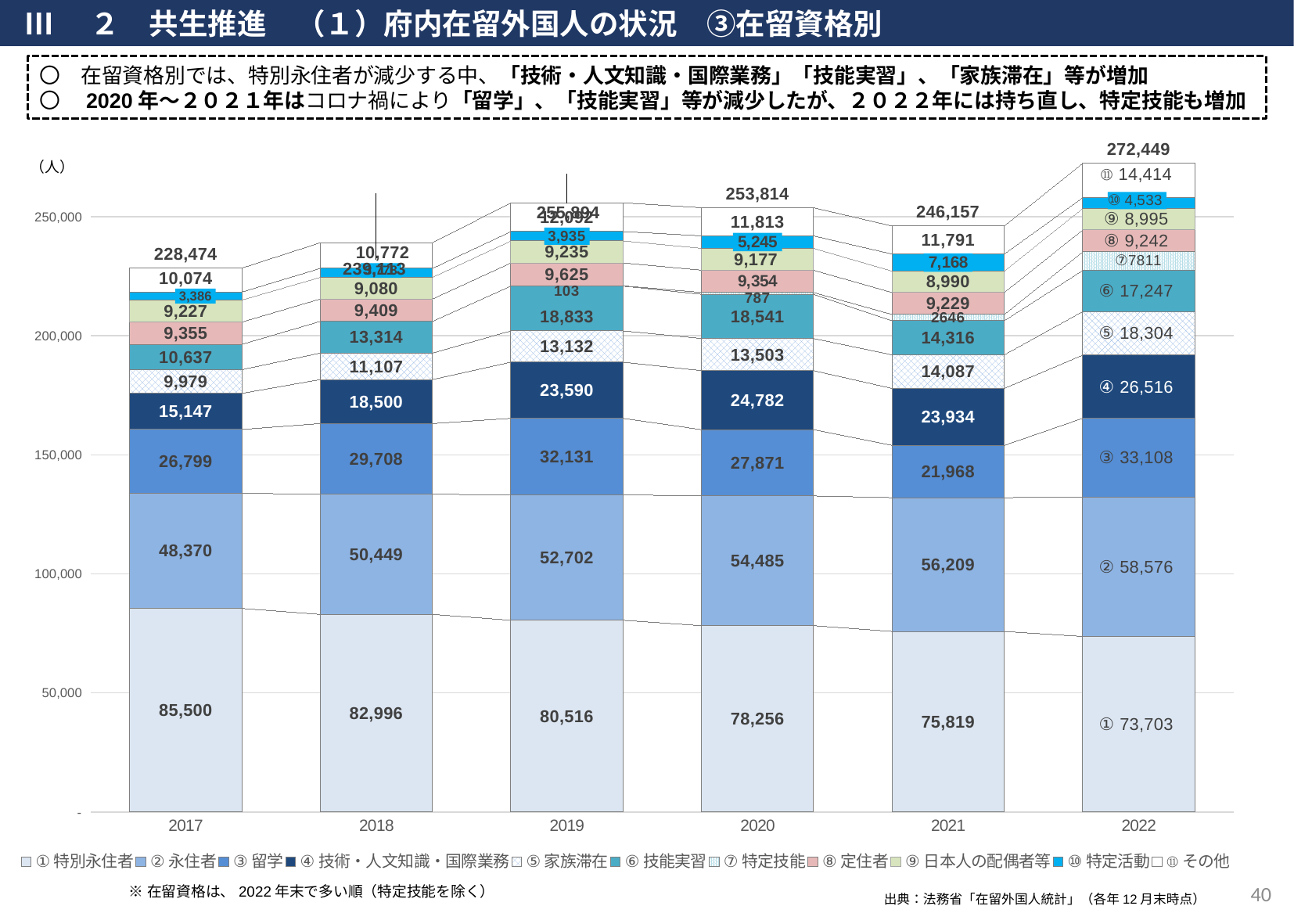

Ⅲ　２　共生推進　（１）府内在留外国人の状況　③在留資格別
〇　在留資格別では、特別永住者が減少する中、「技術・人文知識・国際業務」「技能実習」、「家族滞在」等が増加
〇　2020年～２０２１年はコロナ禍により「留学」、「技能実習」等が減少したが、２０２２年には持ち直し、特定技能も増加

### Chart

| Category | ①特別永住者 | ②永住者 | ③留学 | ④技術・人文知識・国際業務 | ⑤家族滞在 | ⑥技能実習 | ⑦特定技能 | ⑧定住者 | ⑨日本人の配偶者等 | ⑩特定活動 | ⑪その他 | 総数 |
|---|---|---|---|---|---|---|---|---|---|---|---|---|
| 2017 | 85500.0 | 48370.0 | 26799.0 | 15147.0 | 9979.0 | 10637.0 | None | 9355.0 | 9227.0 | 3386.0 | 10074.0 | 228474.0 |
| 2018 | 82996.0 | 50449.0 | 29708.0 | 18500.0 | 11107.0 | 13314.0 | None | 9409.0 | 9080.0 | 3778.0 | 10772.0 | 239113.0 |
| 2019 | 80516.0 | 52702.0 | 32131.0 | 23590.0 | 13132.0 | 18833.0 | 103.0 | 9625.0 | 9235.0 | 3935.0 | 12092.0 | 255894.0 |
| 2020 | 78256.0 | 54485.0 | 27871.0 | 24782.0 | 13503.0 | 18541.0 | 787.0 | 9354.0 | 9177.0 | 5245.0 | 11813.0 | 253814.0 |
| 2021 | 75819.0 | 56209.0 | 21968.0 | 23934.0 | 14087.0 | 14316.0 | 2646.0 | 9229.0 | 8990.0 | 7168.0 | 11791.0 | 246157.0 |
| 2022 | 73703.0 | 58576.0 | 33108.0 | 26516.0 | 18304.0 | 17247.0 | 7811.0 | 9242.0 | 8995.0 | 4533.0 | 14414.0 | 272449.0 |
（人）
※在留資格は、2022年末で多い順（特定技能を除く）
40
出典：法務省「在留外国人統計」（各年12月末時点）